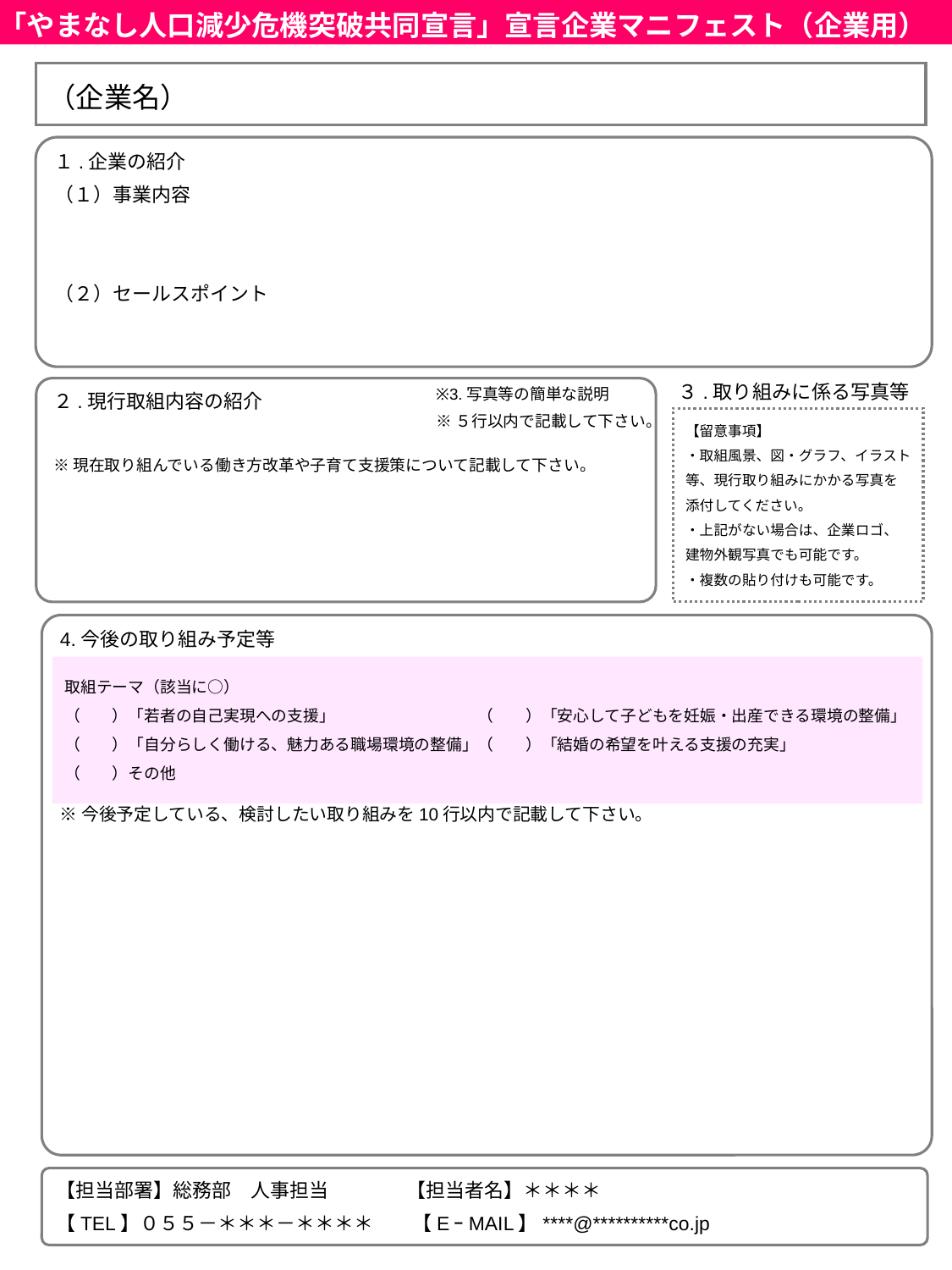

「やまなし人口減少危機突破共同宣言」宣言企業マニフェスト（企業用）
（企業名）
１.企業の紹介
（１）事業内容

（２）セールスポイント

３.取り組みに係る写真等
２.現行取組内容の紹介

※現在取り組んでいる働き方改革や子育て支援策について記載して下さい。

※3.写真等の簡単な説明
※５行以内で記載して下さい。

【留意事項】
・取組風景、図・グラフ、イラスト
等、現行取り組みにかかる写真を
添付してください。
・上記がない場合は、企業ロゴ、
建物外観写真でも可能です。
・複数の貼り付けも可能です。
4.今後の取り組み予定等

※今後予定している、検討したい取り組みを10行以内で記載して下さい。

取組テーマ（該当に○）
（　　）「若者の自己実現への支援」　　　　　　　　　（　　）「安心して子どもを妊娠・出産できる環境の整備」
（　　）「自分らしく働ける、魅力ある職場環境の整備」（　　）「結婚の希望を叶える支援の充実」
（　　）その他
【担当部署】総務部　人事担当　　　　【担当者名】＊＊＊＊
【TEL】０５５－＊＊＊－＊＊＊＊　　【EｰMAIL】****@**********co.jp